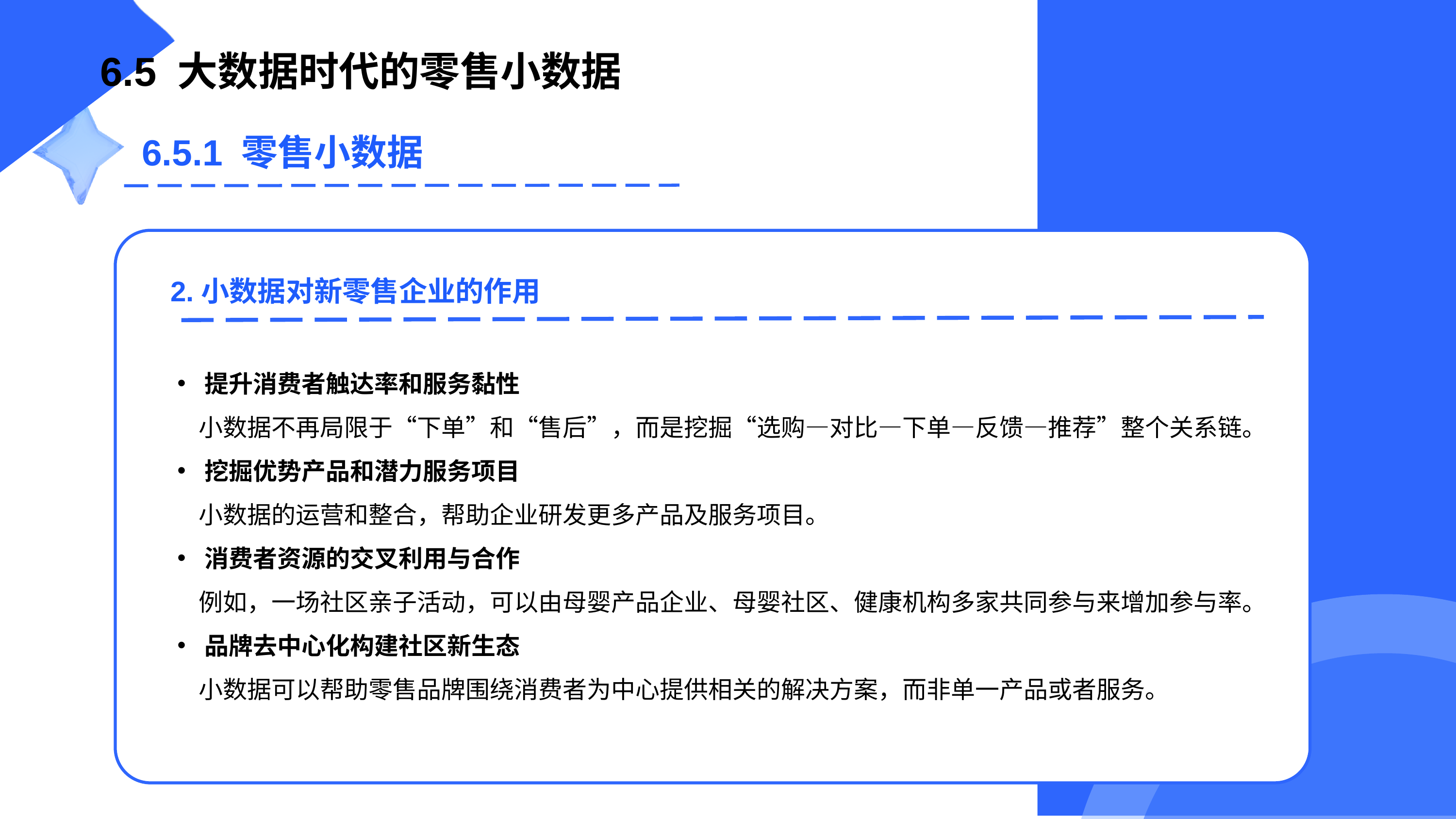

6.5 大数据时代的零售小数据

6.5.1 零售小数据

2.小数据对新零售企业的作用

提升消费者触达率和服务黏性
小数据不再局限于“下单”和“售后”，而是挖掘“选购—对比—下单—反馈—推荐”整个关系链。
挖掘优势产品和潜力服务项目
小数据的运营和整合，帮助企业研发更多产品及服务项目。
消费者资源的交叉利用与合作
例如，一场社区亲子活动，可以由母婴产品企业、母婴社区、健康机构多家共同参与来增加参与率。
品牌去中心化构建社区新生态
小数据可以帮助零售品牌围绕消费者为中心提供相关的解决方案，而非单一产品或者服务。